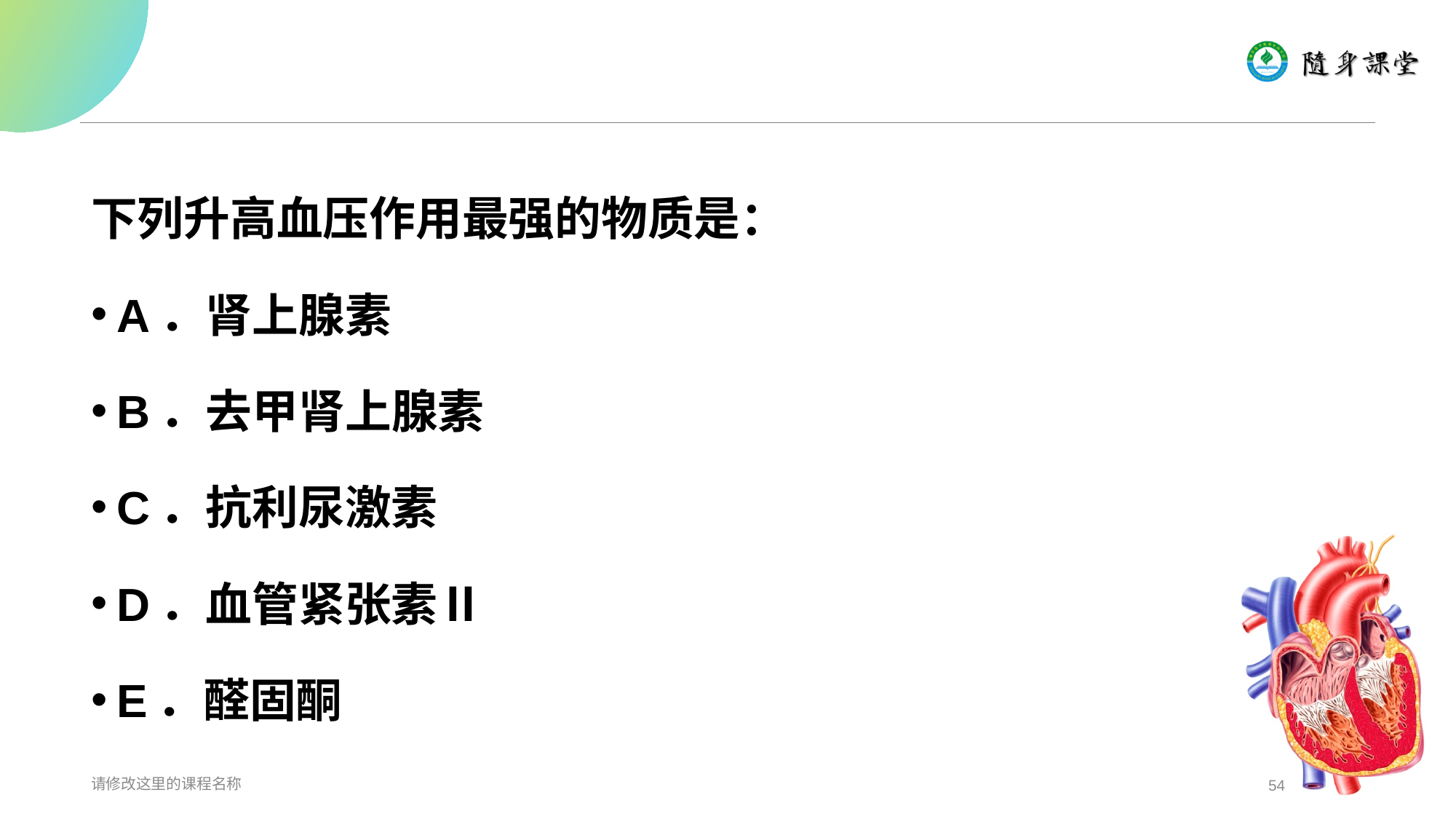

#
下列升高血压作用最强的物质是：
A．肾上腺素
B．去甲肾上腺素
C．抗利尿激素
D．血管紧张素Ⅱ
E．醛固酮
请修改这里的课程名称
54